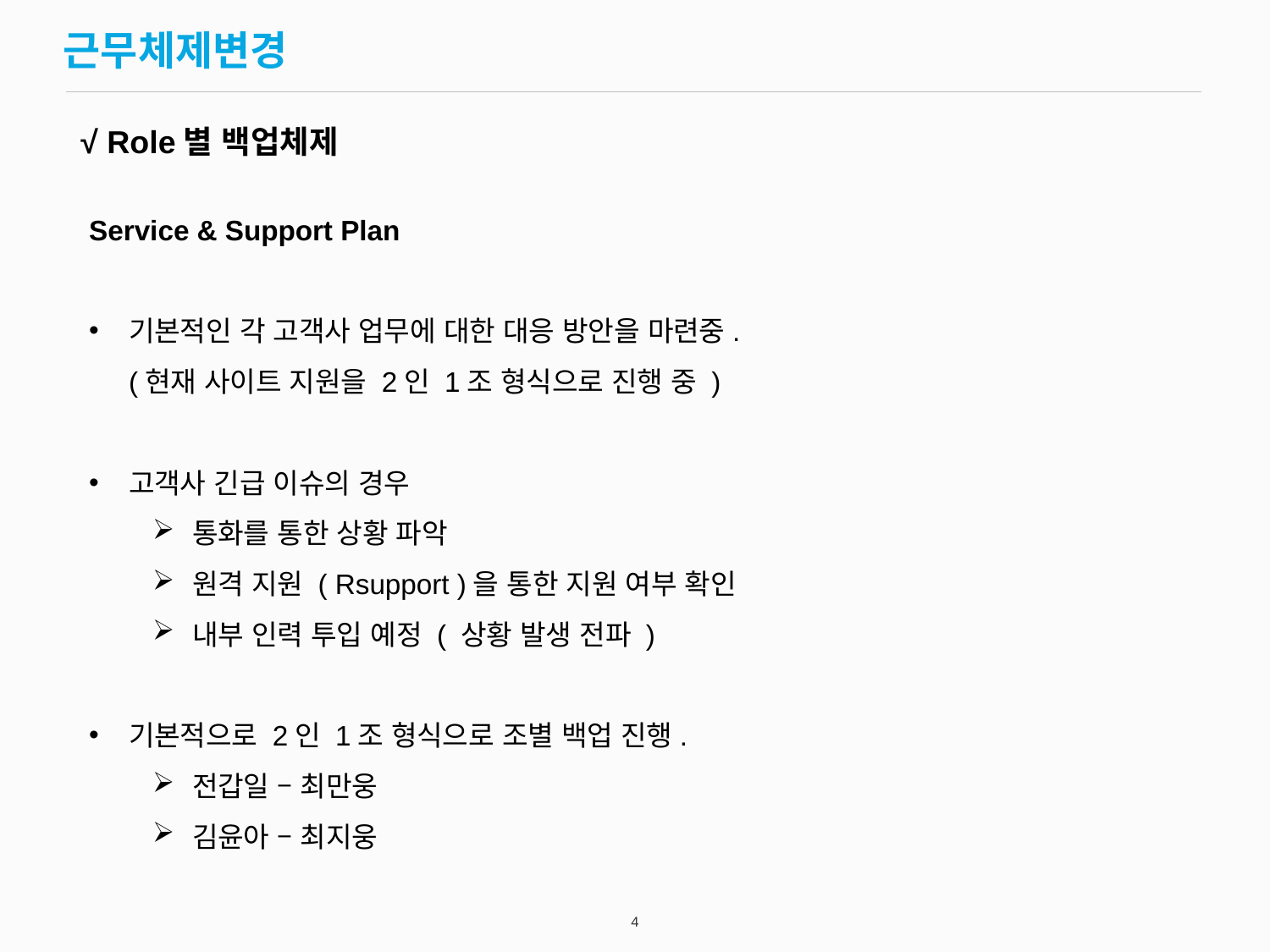

# 근무체제변경
 √ Role별 백업체제
Service & Support Plan

기본적인 각 고객사 업무에 대한 대응 방안을 마련중.
(현재 사이트 지원을 2인 1조 형식으로 진행 중 )

고객사 긴급 이슈의 경우
통화를 통한 상황 파악
원격 지원 ( Rsupport )을 통한 지원 여부 확인
내부 인력 투입 예정 ( 상황 발생 전파 )

기본적으로 2인 1조 형식으로 조별 백업 진행.
전갑일 – 최만웅
김윤아 – 최지웅
4